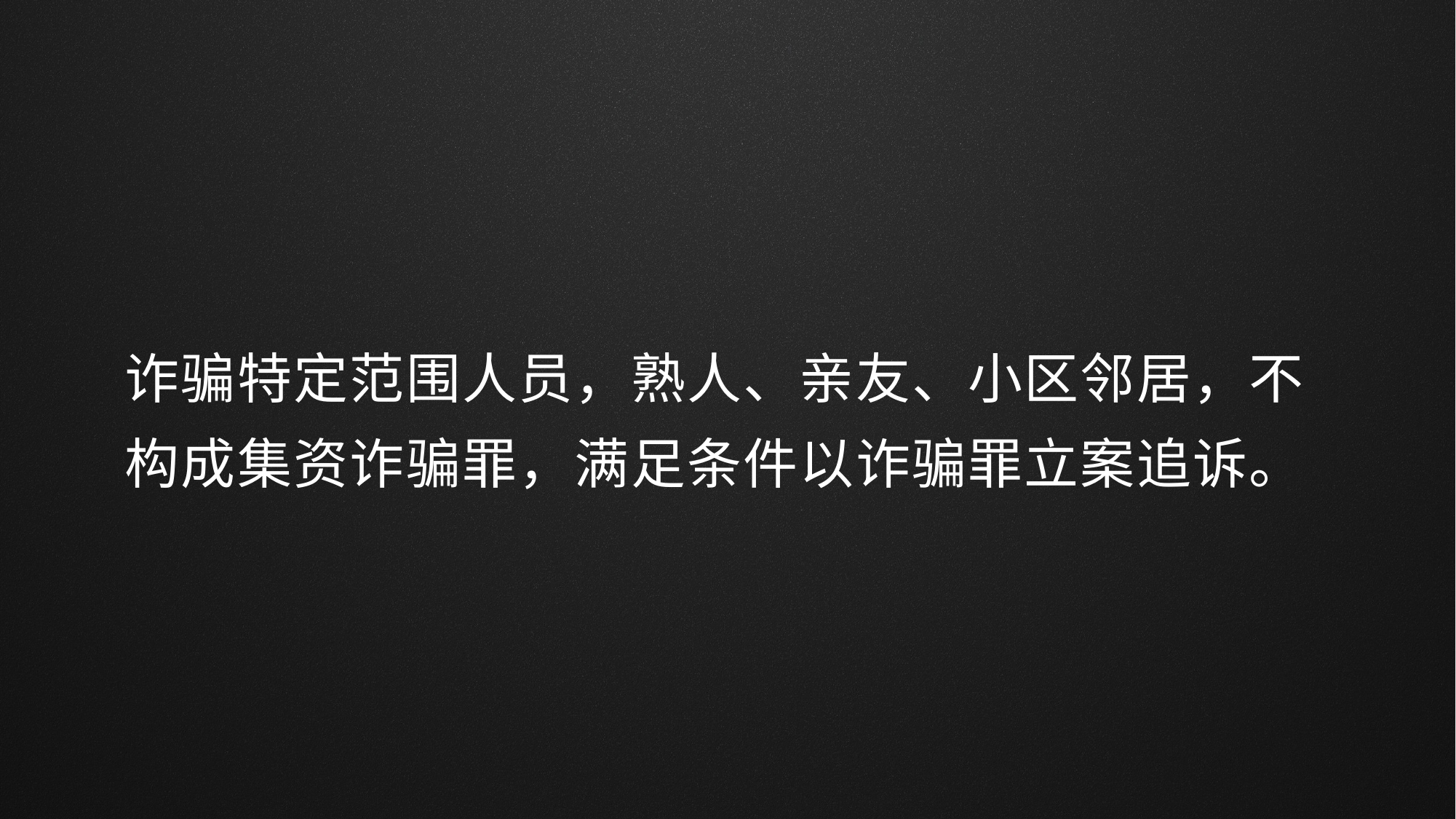

诈骗特定范围人员，熟人、亲友、小区邻居，不构成集资诈骗罪，满足条件以诈骗罪立案追诉。